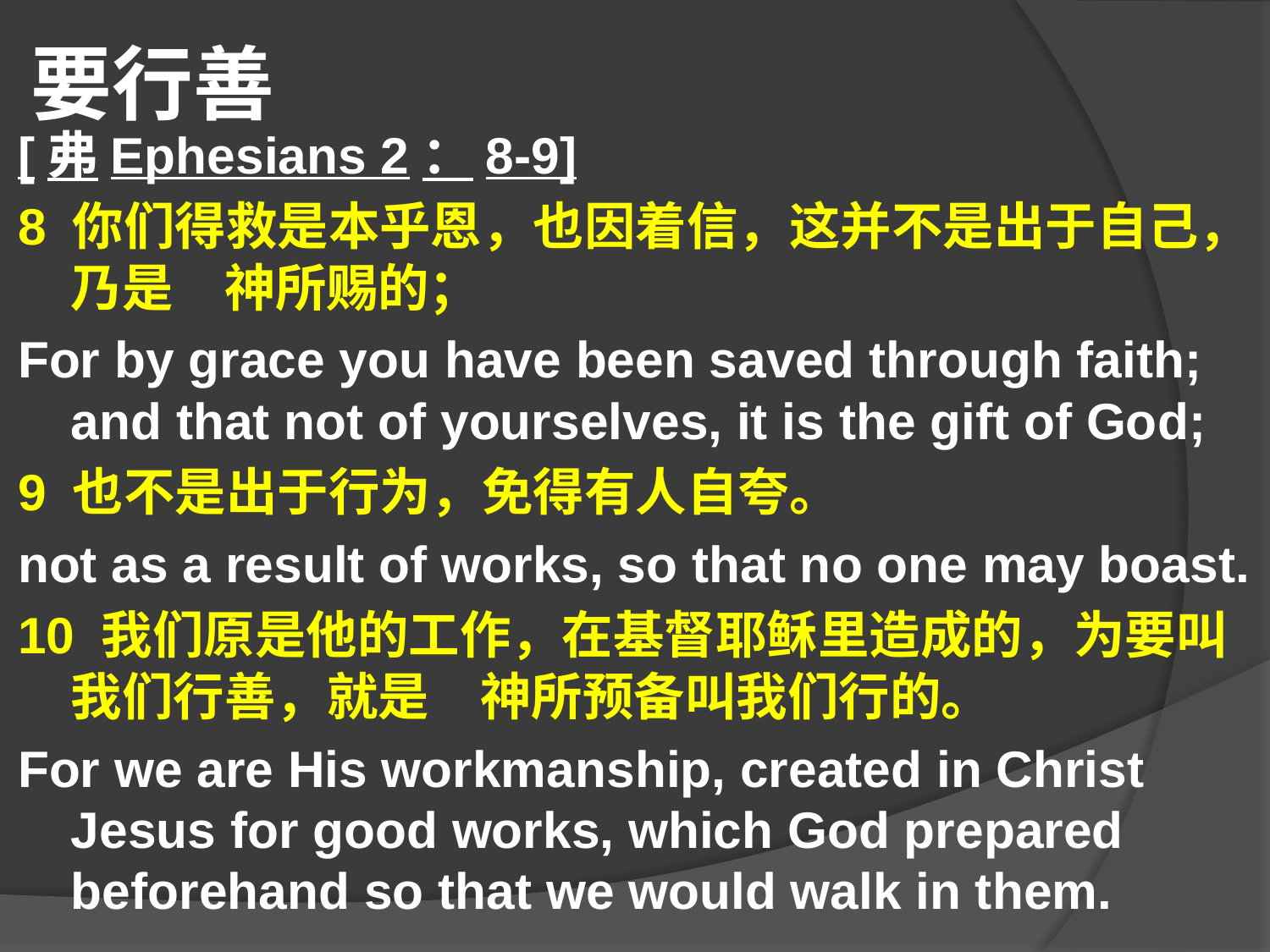

# 要行善
[弗Ephesians 2：8-9]
8 你们得救是本乎恩，也因着信，这并不是出于自己，乃是　神所赐的；
For by grace you have been saved through faith; and that not of yourselves, it is the gift of God;
9 也不是出于行为，免得有人自夸。
not as a result of works, so that no one may boast.
10 我们原是他的工作，在基督耶稣里造成的，为要叫我们行善，就是　神所预备叫我们行的。
For we are His workmanship, created in Christ Jesus for good works, which God prepared beforehand so that we would walk in them.